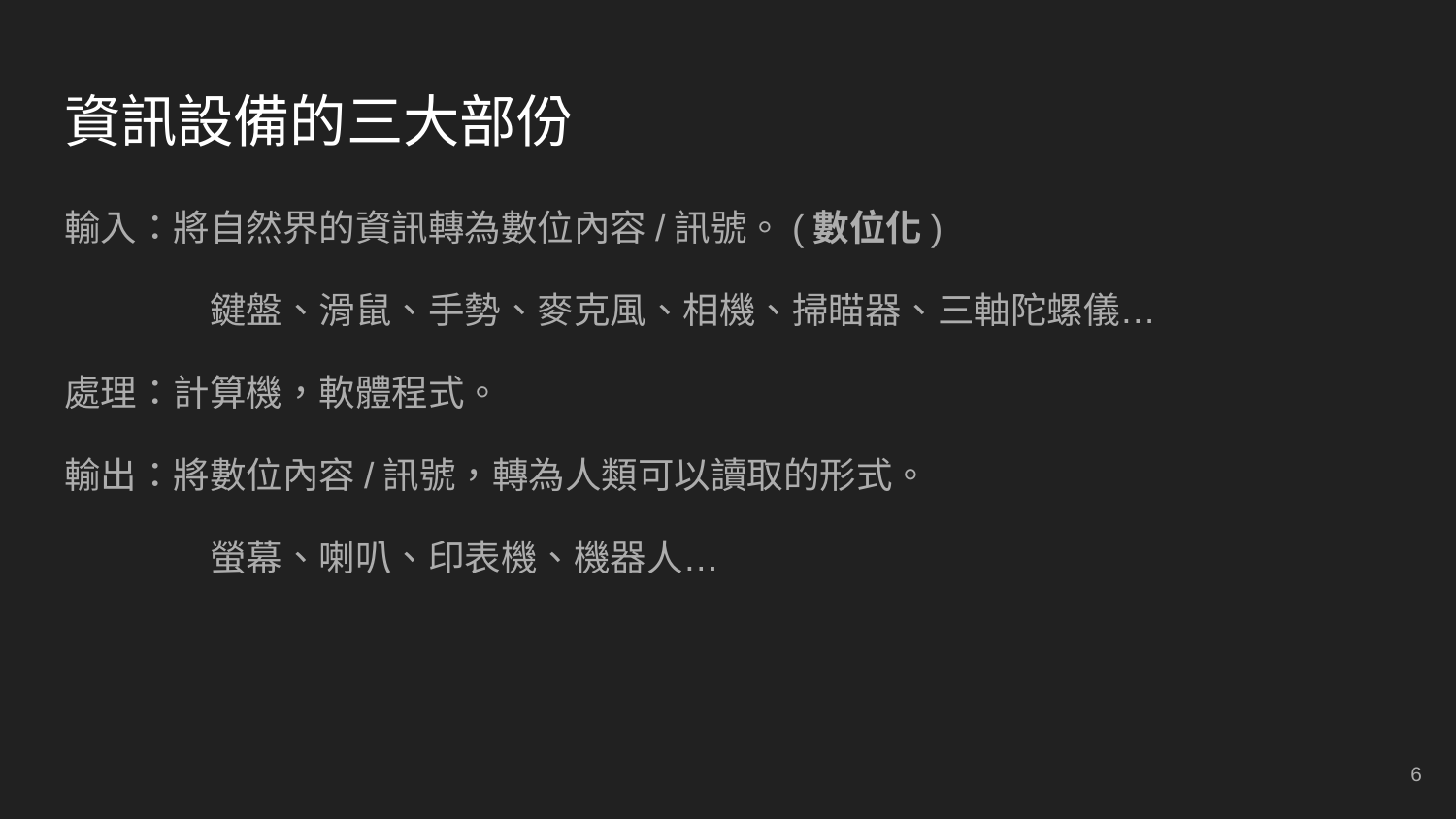

# 資訊設備的三大部份
輸入：將自然界的資訊轉為數位內容/訊號。(數位化)
	鍵盤、滑鼠、手勢、麥克風、相機、掃瞄器、三軸陀螺儀…
處理：計算機，軟體程式。
輸出：將數位內容/訊號，轉為人類可以讀取的形式。
	螢幕、喇叭、印表機、機器人…
6